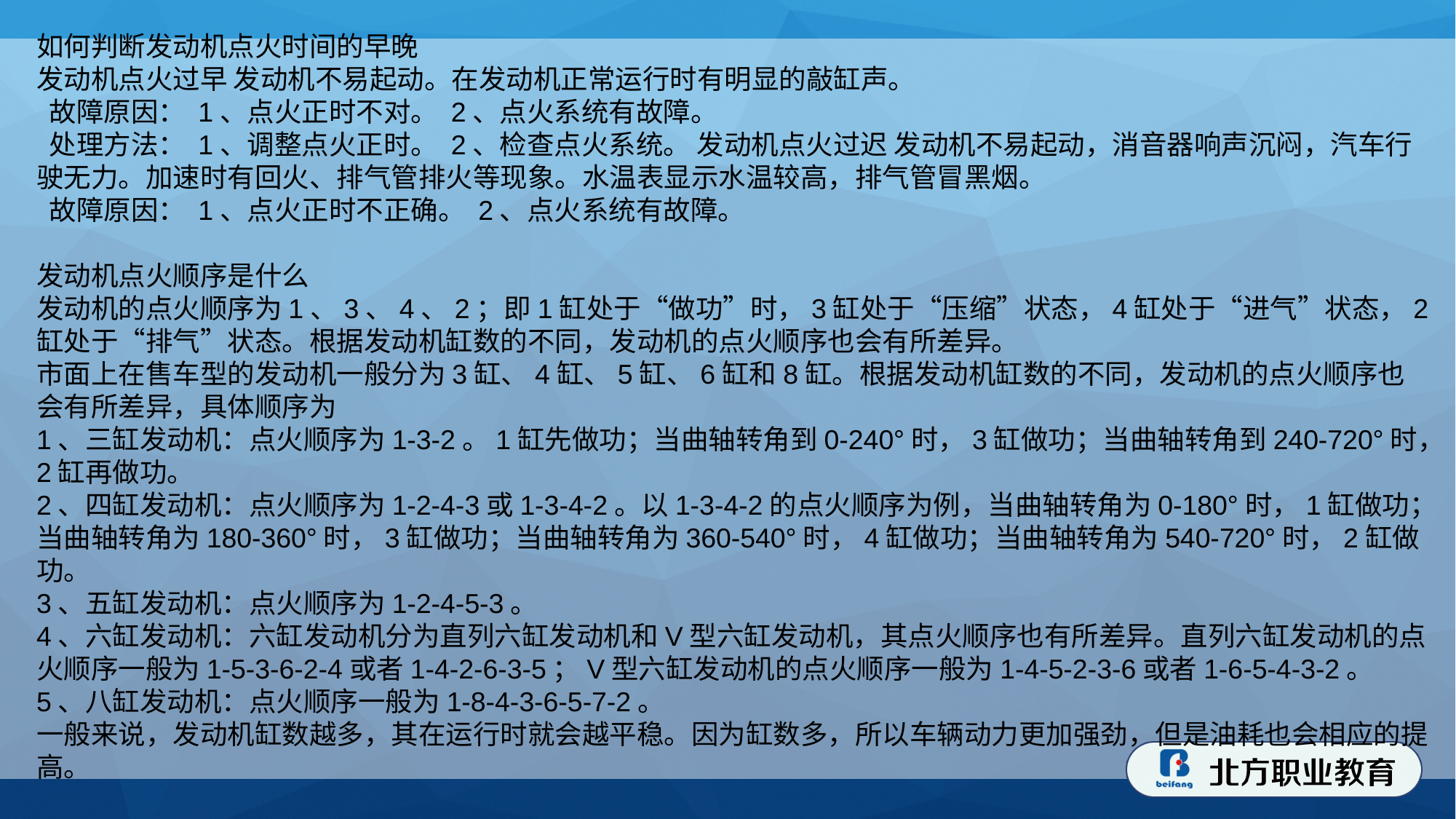

如何判断发动机点火时间的早晚
发动机点火过早 发动机不易起动。在发动机正常运行时有明显的敲缸声。
 故障原因： 1、点火正时不对。 2、点火系统有故障。
 处理方法： 1、调整点火正时。 2、检查点火系统。 发动机点火过迟 发动机不易起动，消音器响声沉闷，汽车行驶无力。加速时有回火、排气管排火等现象。水温表显示水温较高，排气管冒黑烟。
 故障原因： 1、点火正时不正确。 2、点火系统有故障。

发动机点火顺序是什么
发动机的点火顺序为1、3、4、2；即1缸处于“做功”时，3缸处于“压缩”状态，4缸处于“进气”状态，2缸处于“排气”状态。根据发动机缸数的不同，发动机的点火顺序也会有所差异。
市面上在售车型的发动机一般分为3缸、4缸、5缸、6缸和8缸。根据发动机缸数的不同，发动机的点火顺序也会有所差异，具体顺序为
1、三缸发动机：点火顺序为1-3-2。1缸先做功；当曲轴转角到0-240°时，3缸做功；当曲轴转角到240-720°时，2缸再做功。
2、四缸发动机：点火顺序为1-2-4-3或1-3-4-2。以1-3-4-2的点火顺序为例，当曲轴转角为0-180°时，1缸做功；当曲轴转角为180-360°时，3缸做功；当曲轴转角为360-540°时，4缸做功；当曲轴转角为540-720°时，2缸做功。
3、五缸发动机：点火顺序为1-2-4-5-3。
4、六缸发动机：六缸发动机分为直列六缸发动机和V型六缸发动机，其点火顺序也有所差异。直列六缸发动机的点火顺序一般为1-5-3-6-2-4或者1-4-2-6-3-5；V型六缸发动机的点火顺序一般为1-4-5-2-3-6或者1-6-5-4-3-2。
5、八缸发动机：点火顺序一般为1-8-4-3-6-5-7-2。
一般来说，发动机缸数越多，其在运行时就会越平稳。因为缸数多，所以车辆动力更加强劲，但是油耗也会相应的提高。